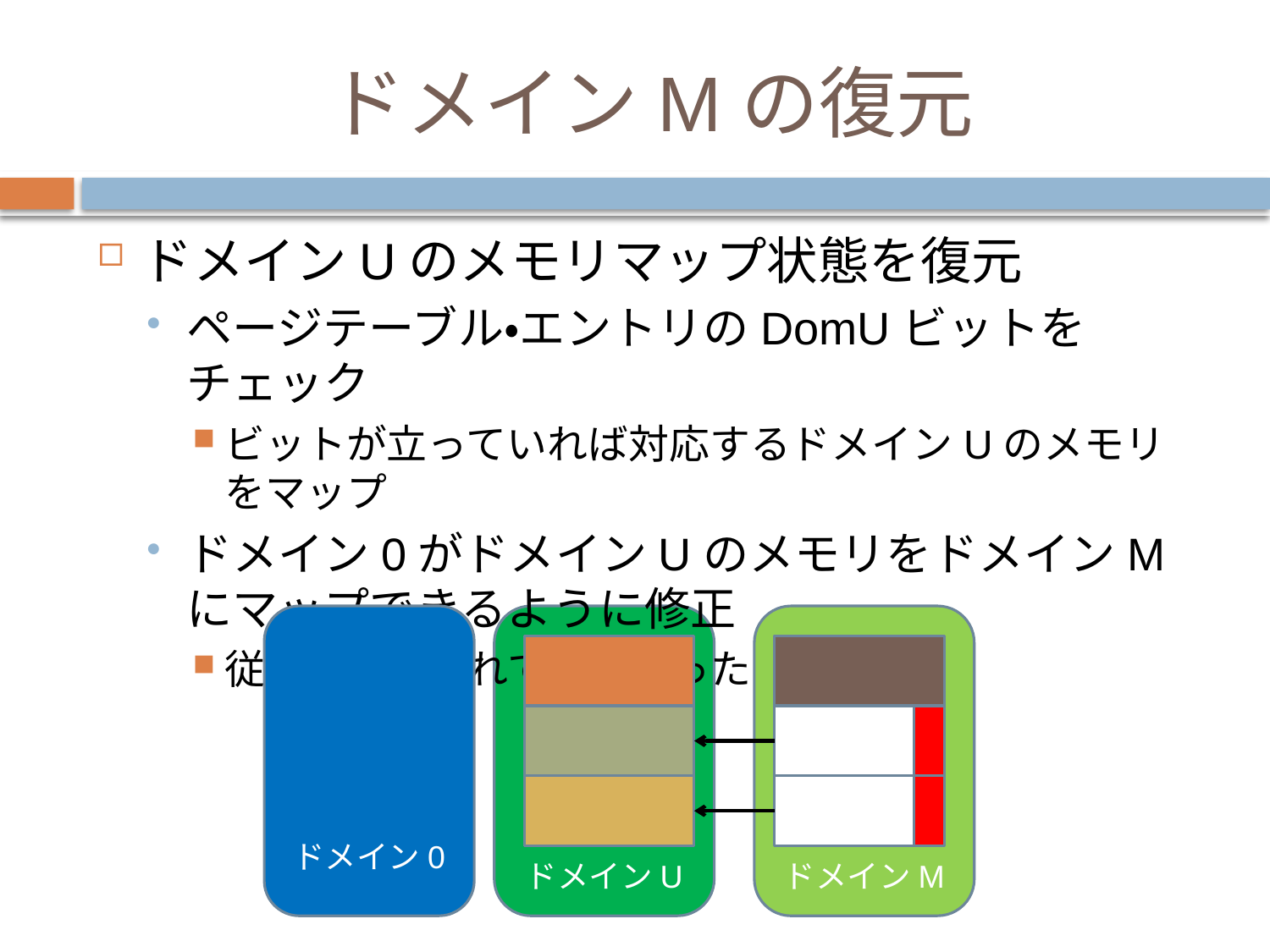

# ドメインMの復元
ドメインUのメモリマップ状態を復元
ページテーブル・エントリのDomUビットをチェック
ビットが立っていれば対応するドメインUのメモリをマップ
ドメイン0がドメインUのメモリをドメインMにマップできるように修正
従来は許可されていなかった

ドメイン0

ドメインU

ドメインM